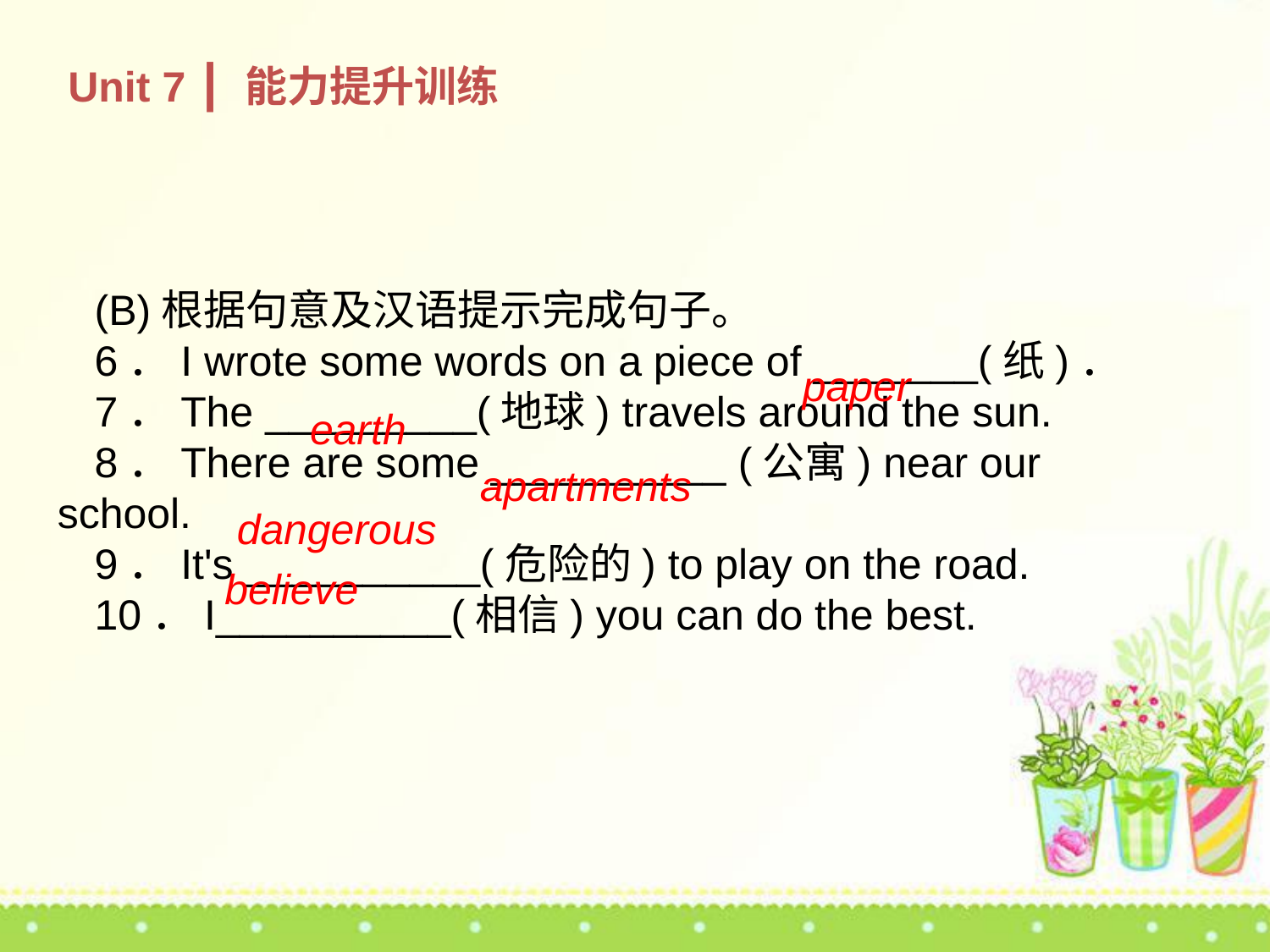

Unit 7 ┃ 能力提升训练
(B)根据句意及汉语提示完成句子。
6．I wrote some words on a piece of _______(纸)．
7．The _________(地球) travels around the sun.
8．There are some __________ (公寓) near our school.
9．It's __________(危险的) to play on the road.
10．I__________(相信) you can do the best.
paper
earth
apartments
dangerous
believe